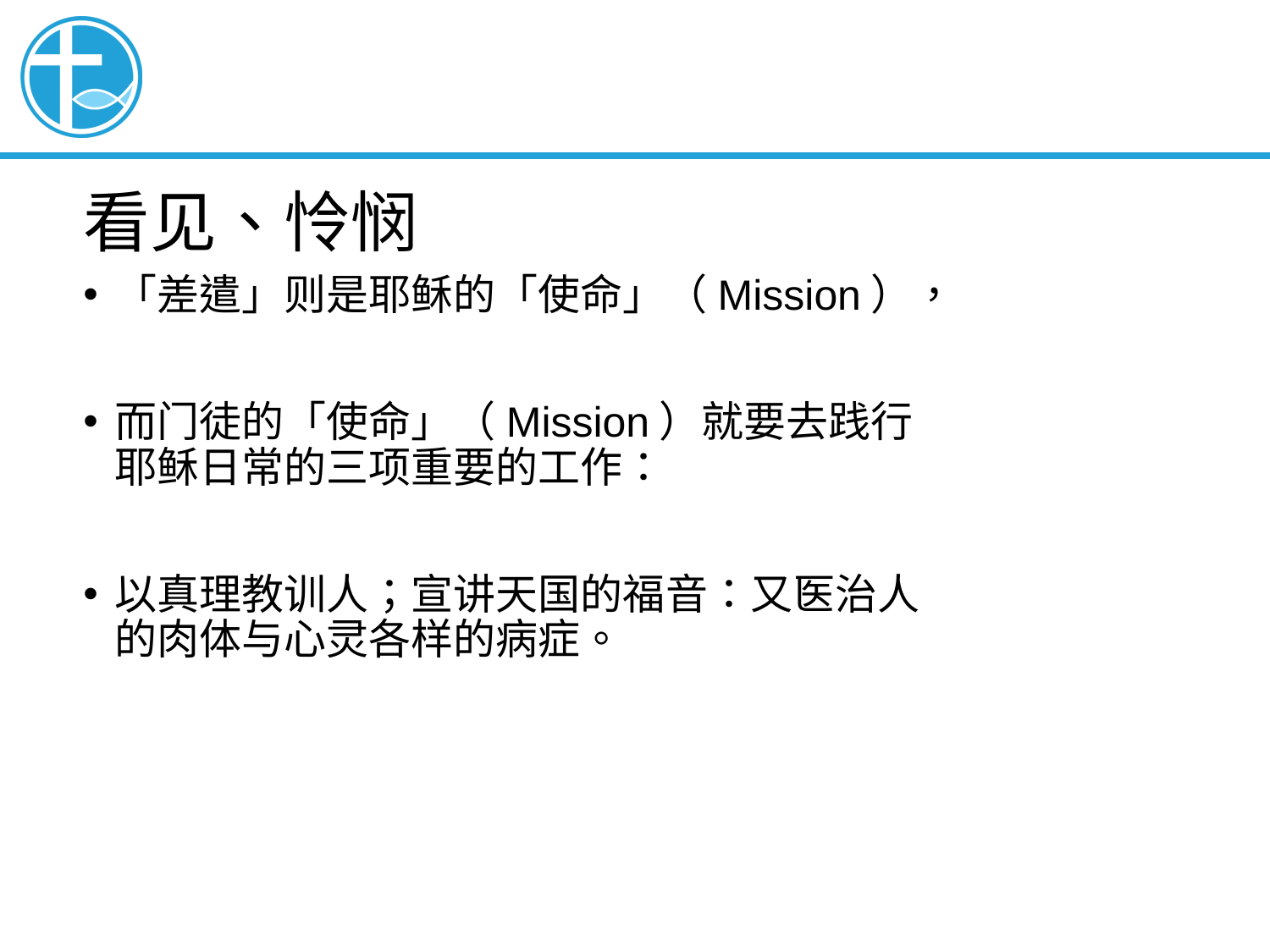

# 看见、怜悯
「差遣」则是耶稣的「使命」（Mission），

而门徒的「使命」（Mission）就要去践行耶稣日常的三项重要的工作：

以真理教训人；宣讲天国的福音：又医治人的肉体与心灵各样的病症。